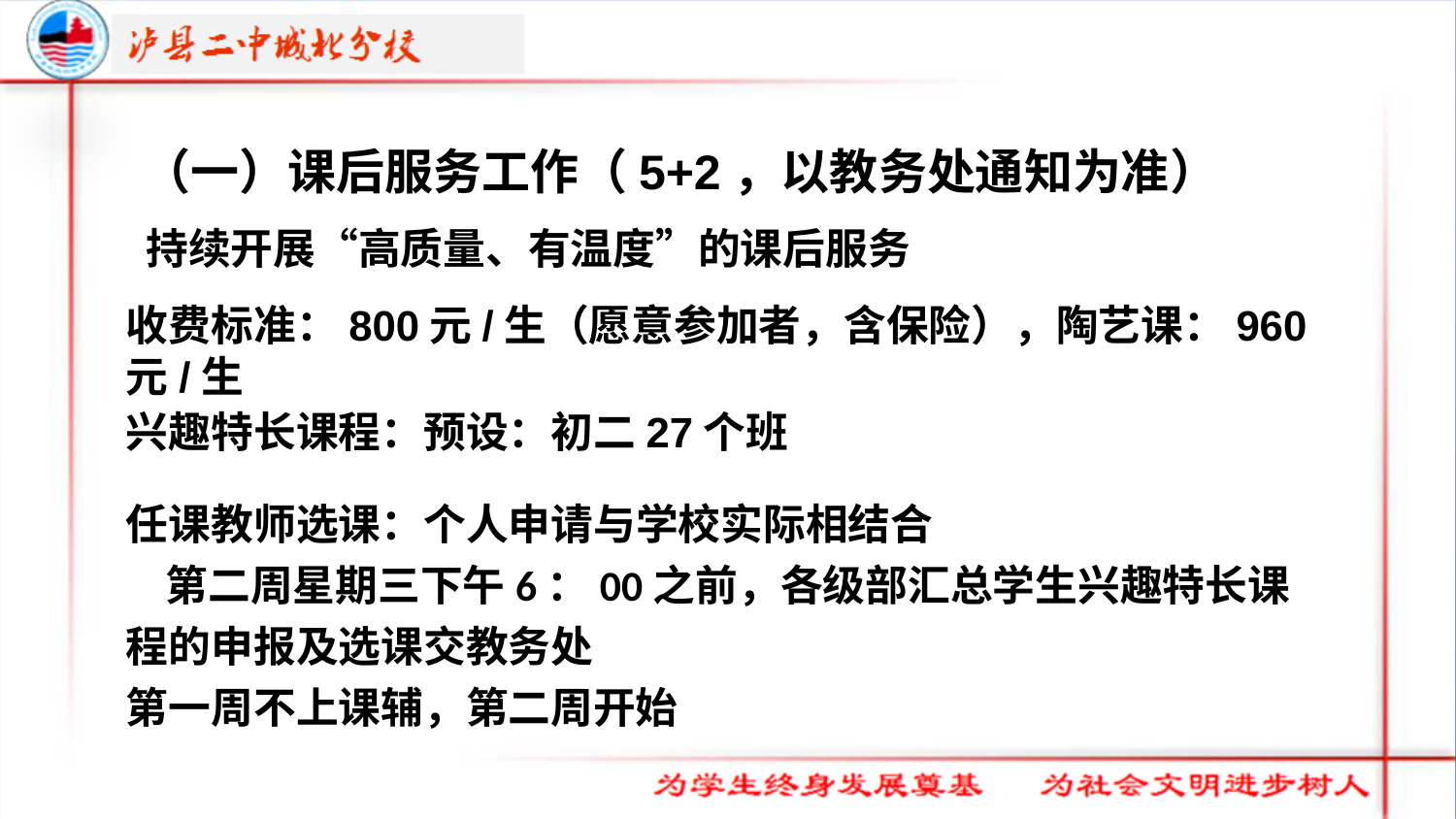

（一）课后服务工作（5+2，以教务处通知为准）
持续开展“高质量、有温度”的课后服务
收费标准：800元/生（愿意参加者，含保险），陶艺课：960元/生
兴趣特长课程：预设：初二27个班
任课教师选课：个人申请与学校实际相结合
   第二周星期三下午6：00之前，各级部汇总学生兴趣特长课程的申报及选课交教务处
第一周不上课辅，第二周开始